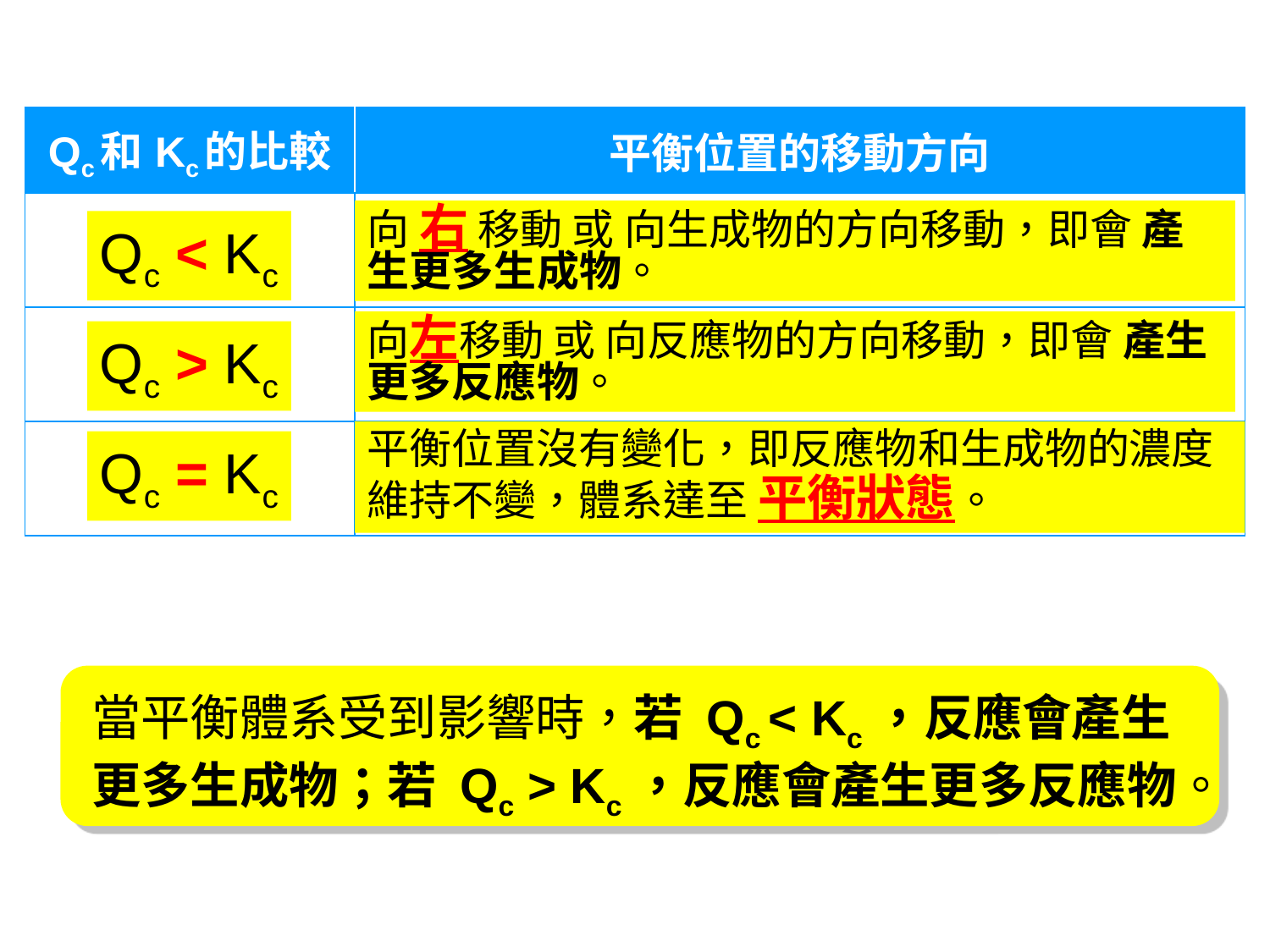

| Qc和Kc的比較 | 平衡位置的移動方向 |
| --- | --- |
|  |  |
|  |  |
|  |  |
向 右 移動 或 向生成物的方向移動，即會 產生更多生成物。
Qc < Kc
向左移動 或 向反應物的方向移動，即會 產生更多反應物。
Qc > Kc
平衡位置沒有變化，即反應物和生成物的濃度維持不變，體系達至 平衡狀態。
Qc = Kc

當平衡體系受到影響時，若 Qc < Kc，反應會產生更多生成物；若 Qc > Kc，反應會產生更多反應物。